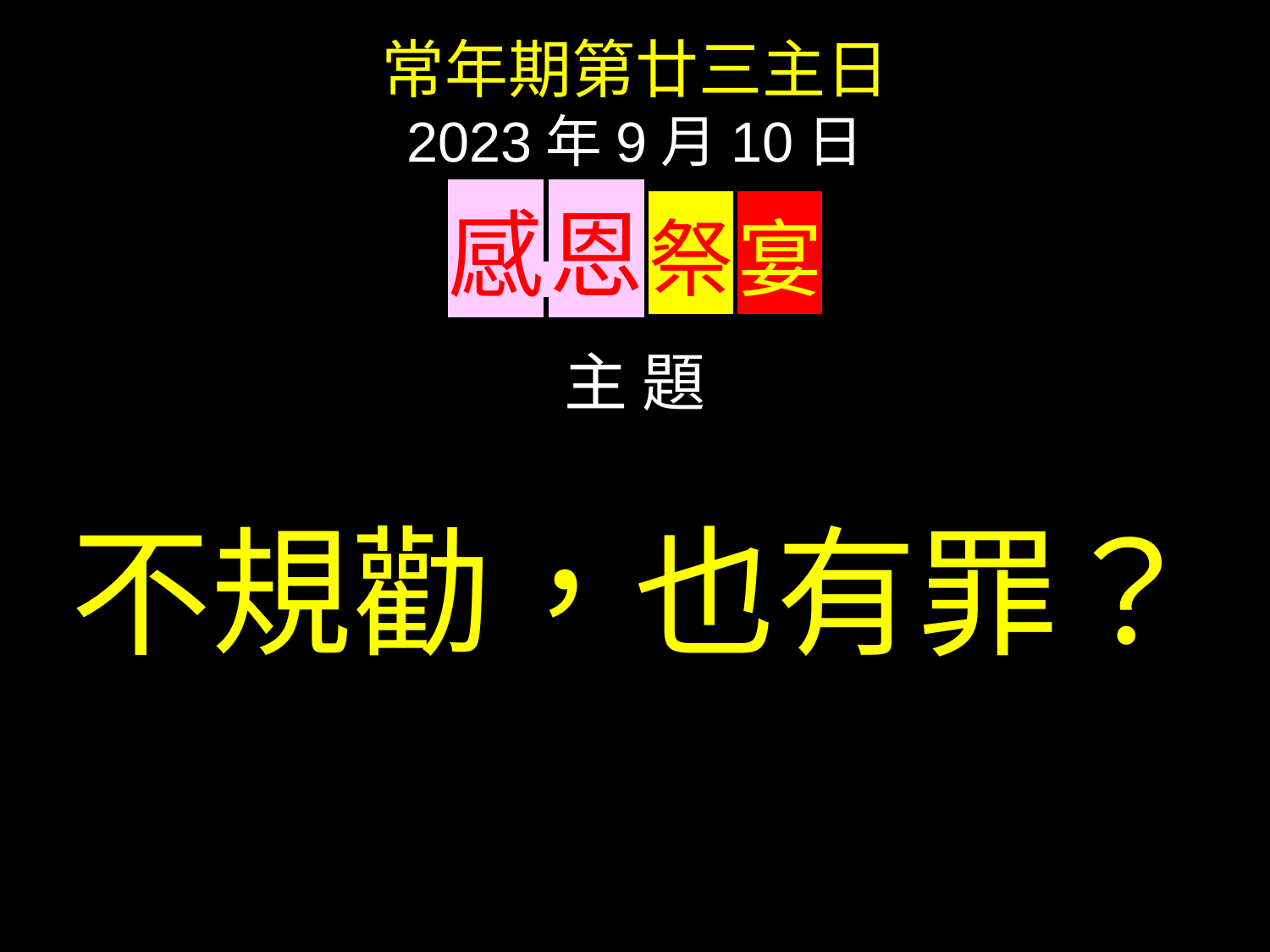

常年期第廿三主日
2023年9月10日
感 恩 祭 宴

主 題

不規勸，也有罪？